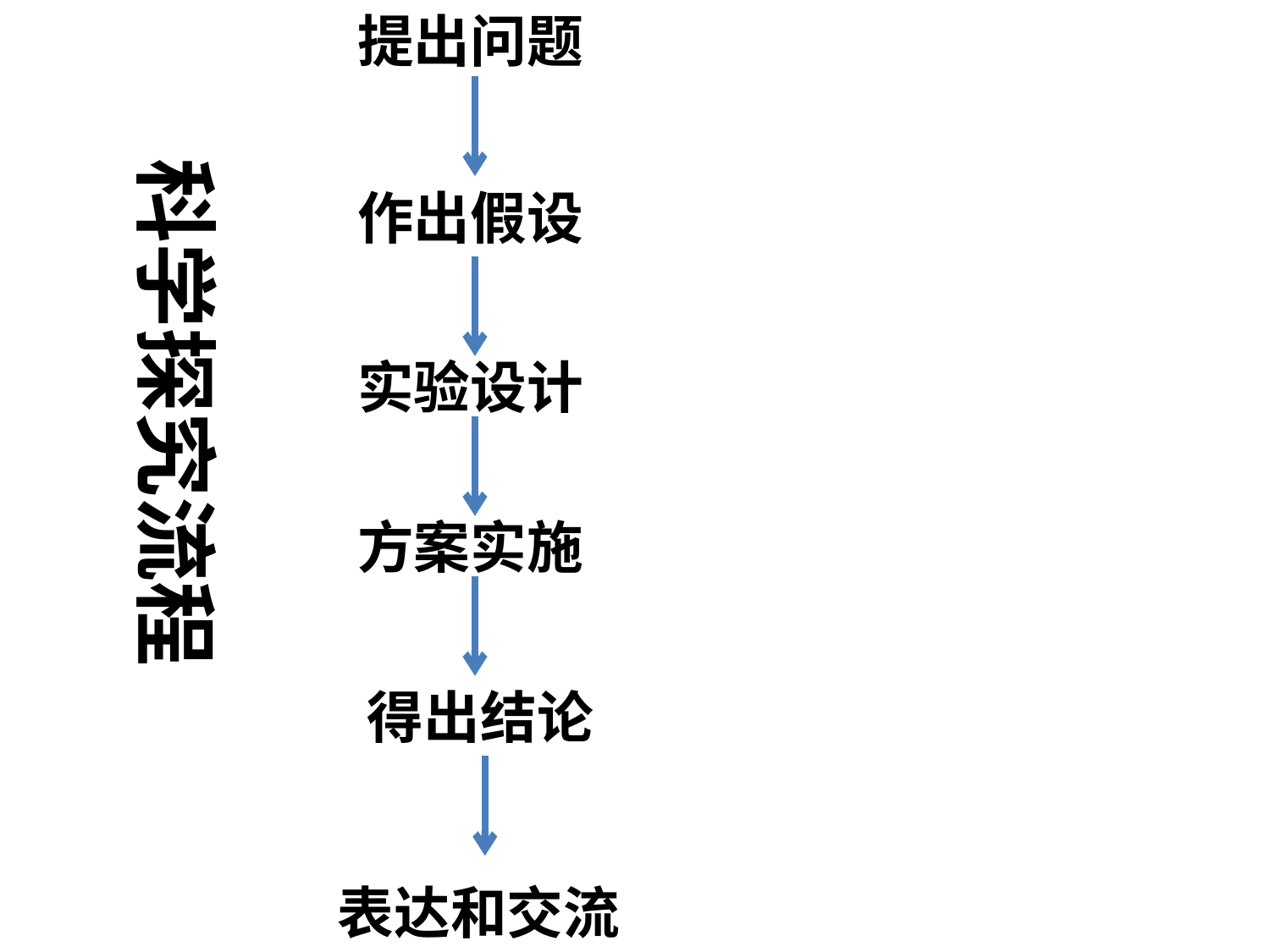

提出问题
科学探究流程
作出假设
实验设计
方案实施
得出结论
表达和交流